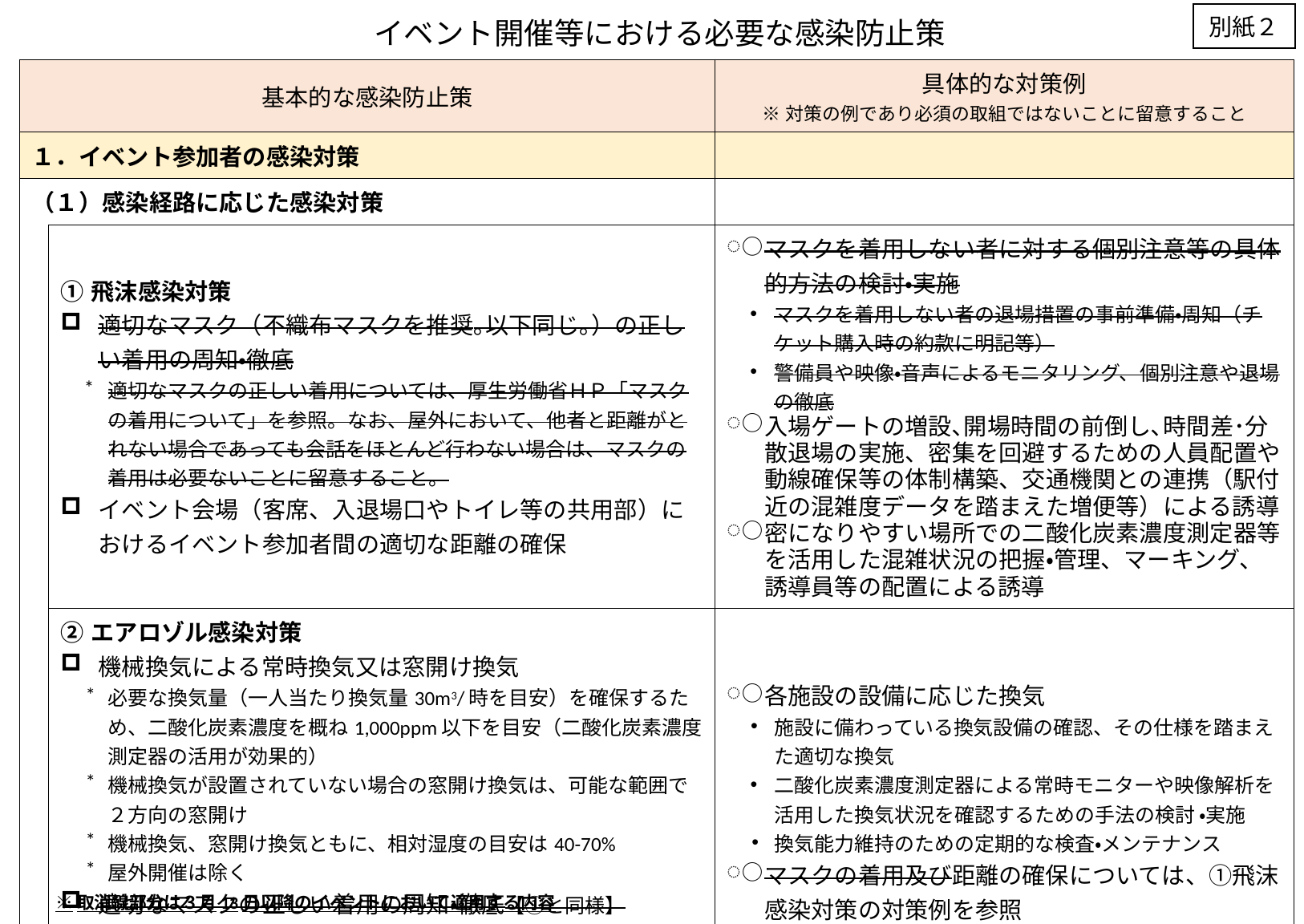

別紙２
イベント開催等における必要な感染防止策
| 基本的な感染防止策 |  | 具体的な対策例 ※対策の例であり必須の取組ではないことに留意すること |
| --- | --- | --- |
| １．イベント参加者の感染対策 |  |  |
| （１）感染経路に応じた感染対策 |  |  |
|  | ①飛沫感染対策 適切なマスク（不織布マスクを推奨｡以下同じ｡）の正しい着用の周知・徹底 適切なマスクの正しい着用については、厚生労働省ＨＰ「マスクの着用について」を参照。なお、屋外において、他者と距離がとれない場合であっても会話をほとんど行わない場合は、マスクの着用は必要ないことに留意すること。 イベント会場（客席、入退場口やトイレ等の共用部）におけるイベント参加者間の適切な距離の確保 | マスクを着用しない者に対する個別注意等の具体的方法の検討・実施 マスクを着用しない者の退場措置の事前準備・周知（チケット購入時の約款に明記等） 警備員や映像・音声によるモニタリング、個別注意や退場の徹底 入場ゲートの増設､開場時間の前倒し､時間差･分散退場の実施、密集を回避するための人員配置や動線確保等の体制構築、交通機関との連携（駅付近の混雑度データを踏まえた増便等）による誘導 密になりやすい場所での二酸化炭素濃度測定器等を活用した混雑状況の把握・管理、マーキング、誘導員等の配置による誘導 |
|  | ②エアロゾル感染対策 機械換気による常時換気又は窓開け換気 必要な換気量（一人当たり換気量30m3/時を目安）を確保するため、二酸化炭素濃度を概ね1,000ppm以下を目安（二酸化炭素濃度測定器の活用が効果的） 機械換気が設置されていない場合の窓開け換気は、可能な範囲で２方向の窓開け 機械換気、窓開け換気ともに、相対湿度の目安は40-70% 屋外開催は除く 適切なマスクの正しい着用の周知・徹底【①と同様】 イベント会場（客席、入退場口やトイレ等の共用部）におけるイベント参加者間の適切な距離の確保【①と同様】 | 各施設の設備に応じた換気 施設に備わっている換気設備の確認、その仕様を踏まえた適切な換気 二酸化炭素濃度測定器による常時モニターや映像解析を活用した換気状況を確認するための手法の検討 ・実施 換気能力維持のための定期的な検査・メンテナンス マスクの着用及び距離の確保については、①飛沫感染対策の対策例を参照 |
※取消線部分は３月13日以降のイベントにおいて適用する内容